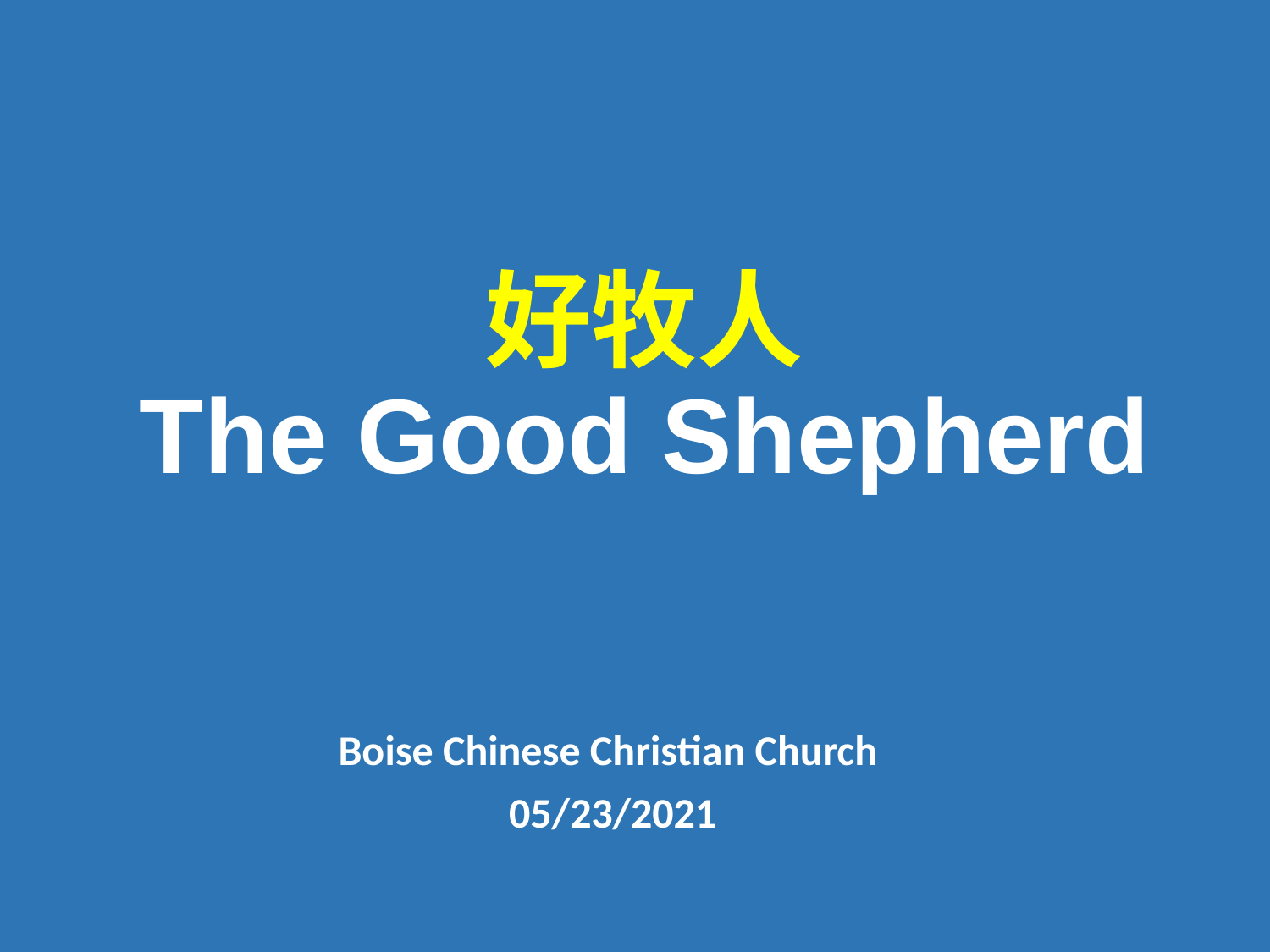

# 好牧人 The Good Shepherd
Boise Chinese Christian Church
05/23/2021